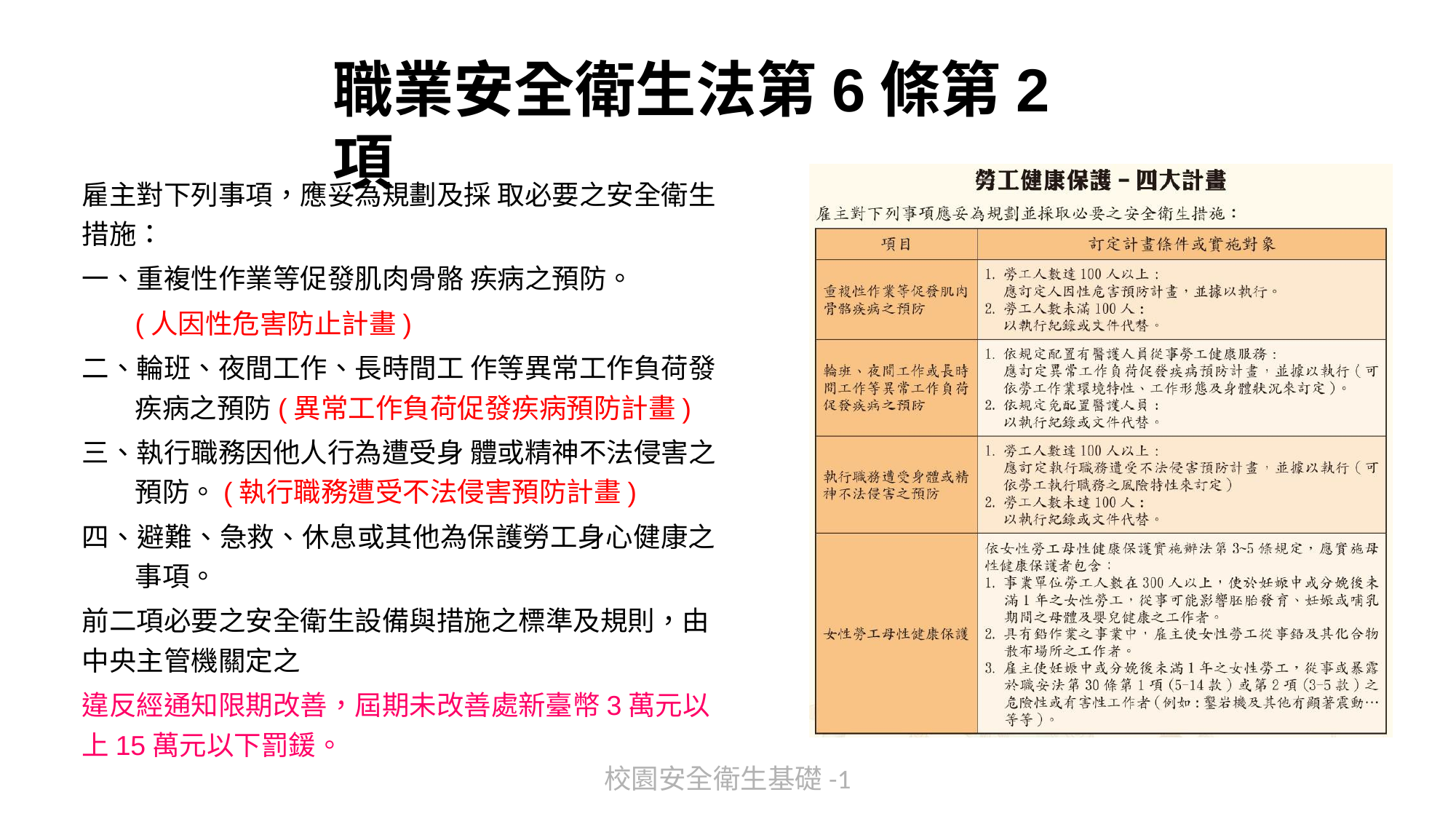

# 職業安全衛生法第6條第2項
雇主對下列事項，應妥為規劃及採 取必要之安全衛生措施：
一、重複性作業等促發肌肉骨骼 疾病之預防。
(人因性危害防止計畫)
二、輪班、夜間工作、長時間工 作等異常工作負荷發疾病之預防(異常工作負荷促發疾病預防計畫)
三、執行職務因他人行為遭受身 體或精神不法侵害之預防。(執行職務遭受不法侵害預防計畫)
四、避難、急救、休息或其他為保護勞工身心健康之事項。
前二項必要之安全衛生設備與措施之標準及規則，由中央主管機關定之
違反經通知限期改善，屆期未改善處新臺幣3萬元以上15萬元以下罰鍰。

校園安全衛生基礎-1
26